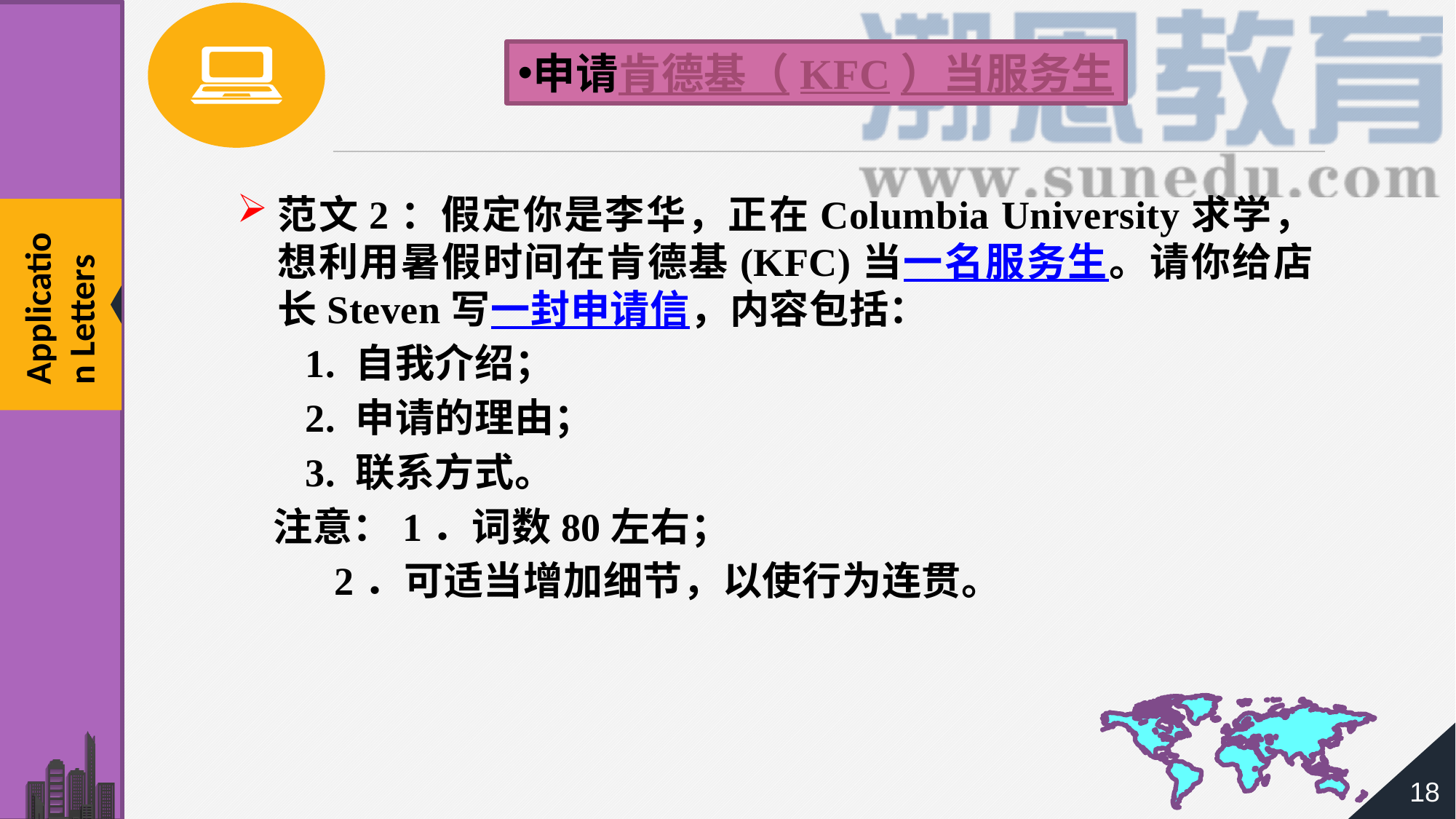

申请肯德基（KFC）当服务生
范文2：假定你是李华，正在Columbia University求学，想利用暑假时间在肯德基(KFC)当一名服务生。请你给店长Steven写一封申请信，内容包括：
1. 自我介绍；
2. 申请的理由；
3. 联系方式。
注意：1．词数80左右；
      2．可适当增加细节，以使行为连贯。